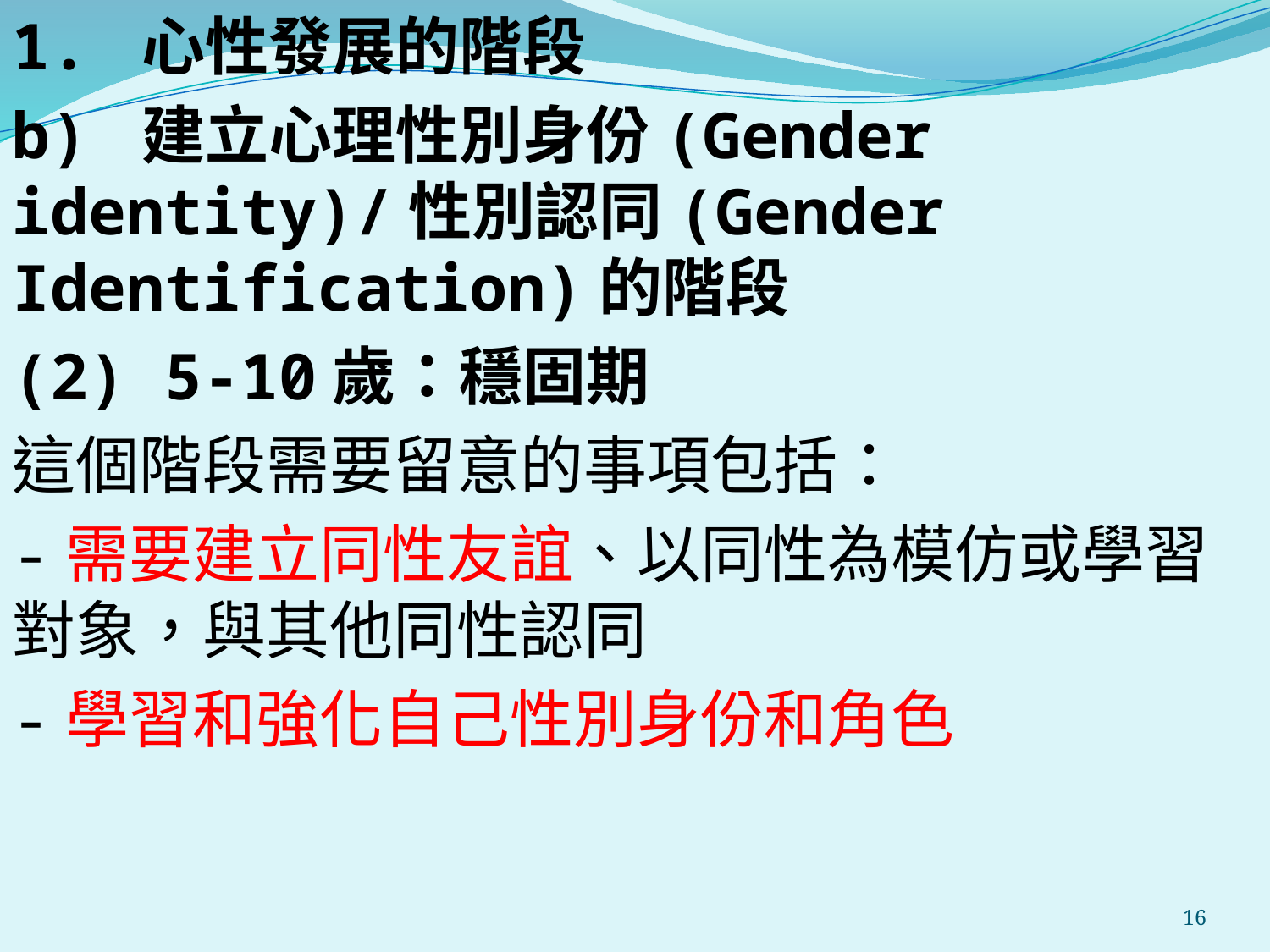

1. 心性發展的階段
b) 建立心理性別身份(Gender identity)/性別認同(Gender Identification)的階段
(2) 5-10歲：穩固期
這個階段需要留意的事項包括：
-需要建立同性友誼、以同性為模仿或學習對象，與其他同性認同
-學習和強化自己性別身份和角色
#

16